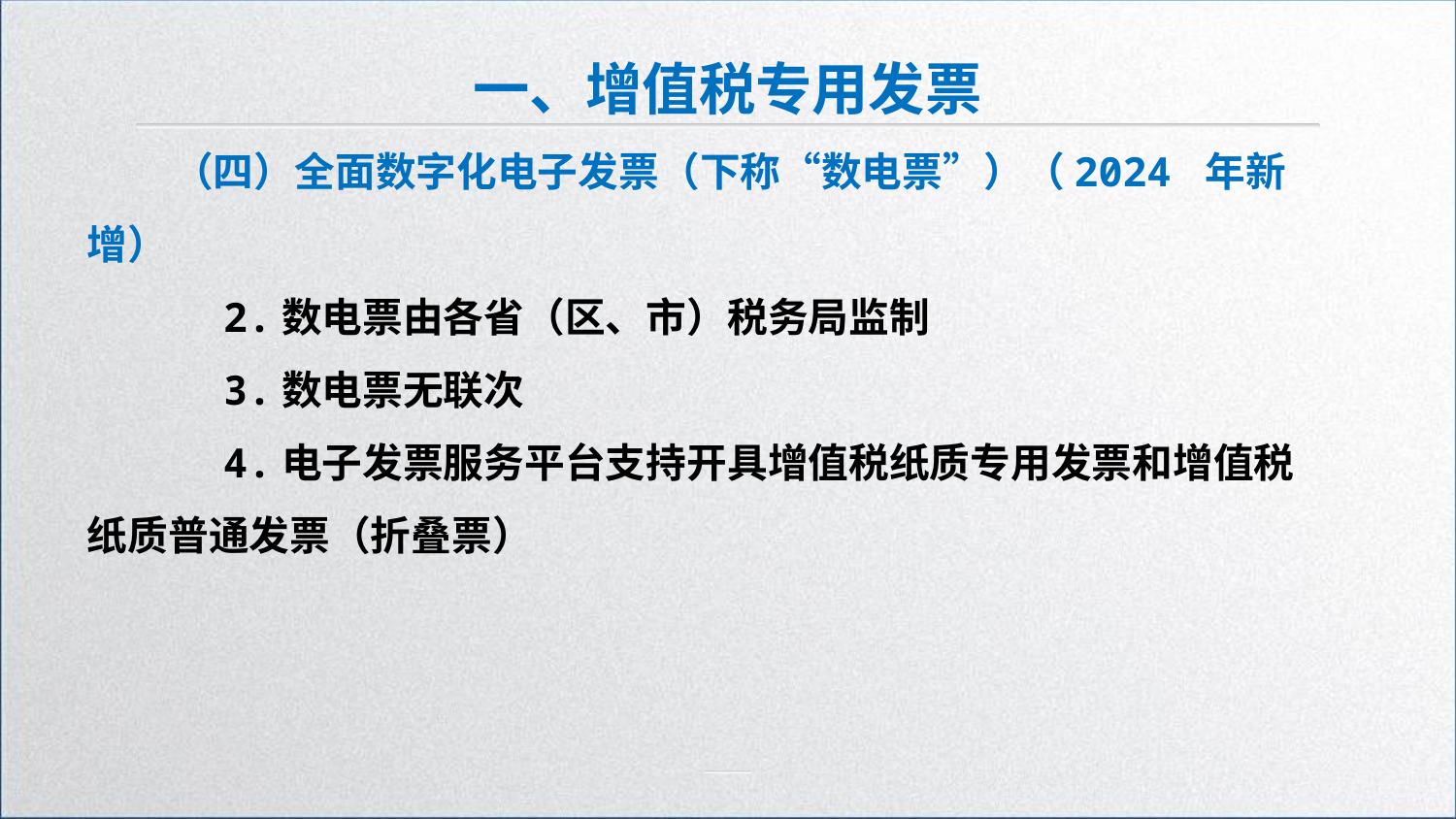

一、增值税专用发票
（四）全面数字化电子发票（下称“数电票”）（2024 年新增）
　2.数电票由各省（区、市）税务局监制
　3.数电票无联次
　4.电子发票服务平台支持开具增值税纸质专用发票和增值税纸质普通发票（折叠票）